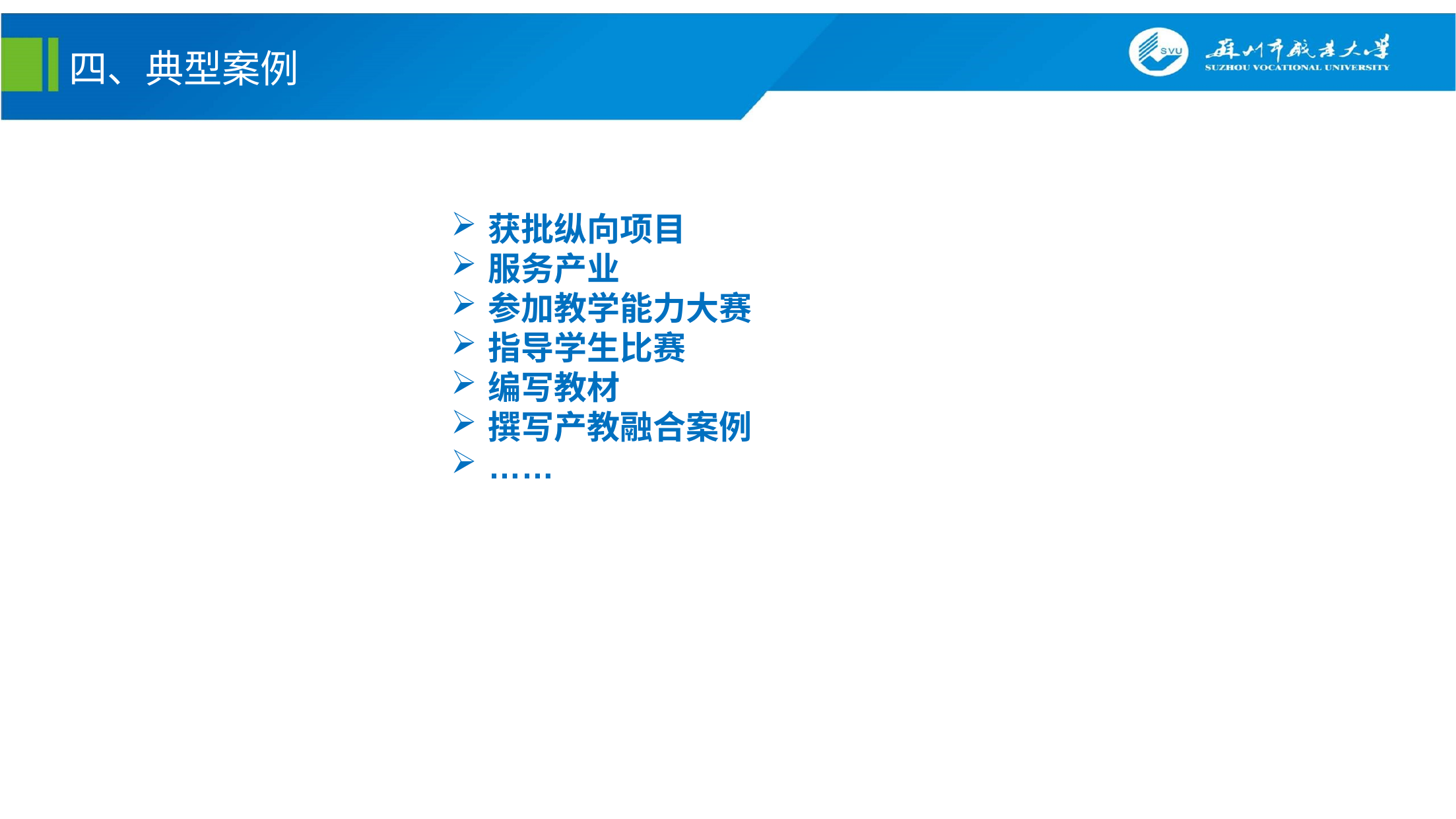

四、典型案例
获批纵向项目
服务产业
参加教学能力大赛
指导学生比赛
编写教材
撰写产教融合案例
……